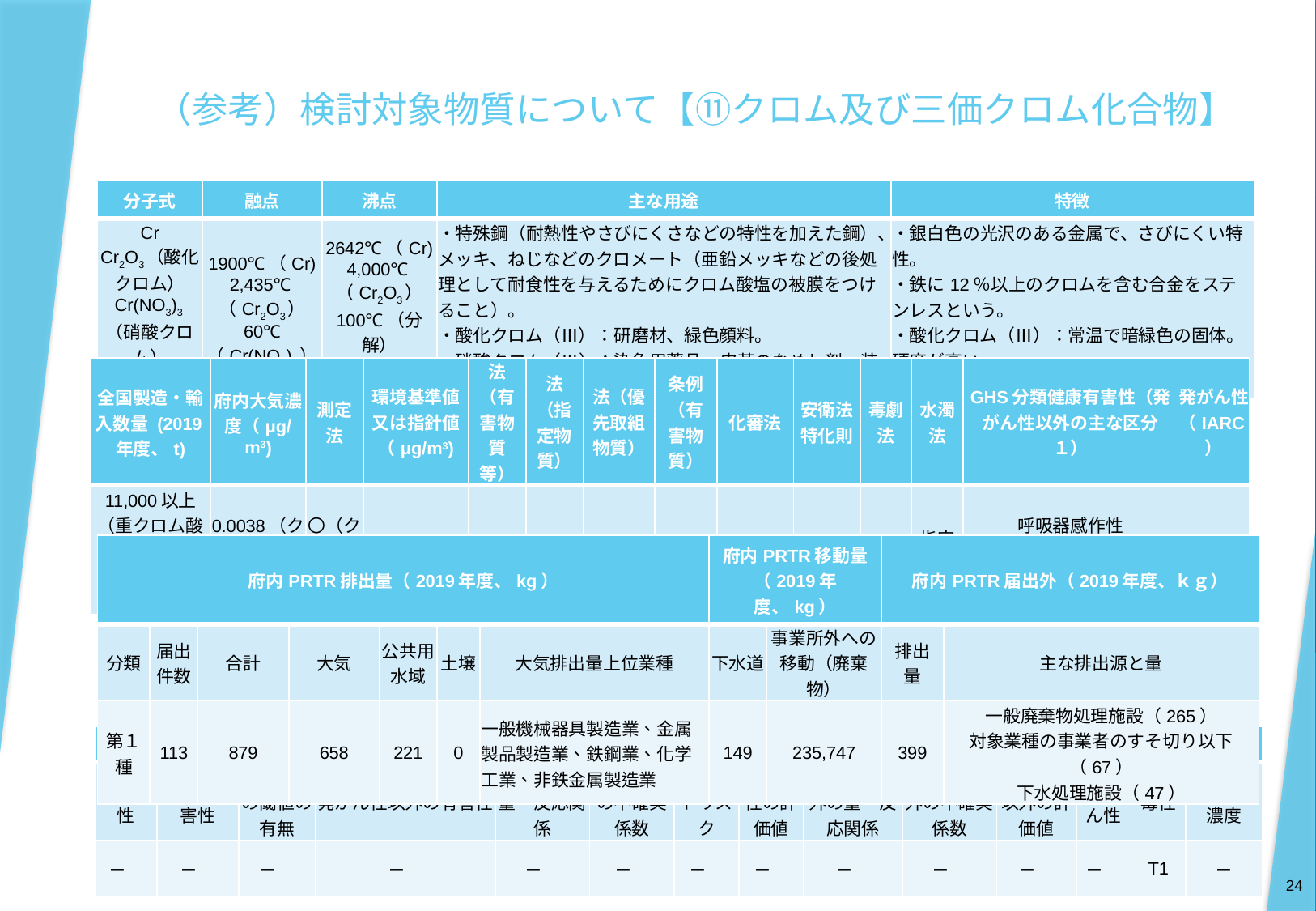

# （参考）検討対象物質について【⑪クロム及び三価クロム化合物】
| 分子式 | 融点 | 沸点 | 主な用途 | 特徴 |
| --- | --- | --- | --- | --- |
| Cr Cr2O3（酸化クロム） Cr(NO3)3（硝酸クロム） 等 | 1900℃（Cr) 2,435℃（Cr2O3） 60℃ （Cr(NO3)3） | 2642℃（Cr) 4,000℃（Cr2O3） 100℃（分解）（Cr(NO3)3） | ・特殊鋼（耐熱性やさびにくさなどの特性を加えた鋼）、メッキ、ねじなどのクロメート（亜鉛メッキなどの後処理として耐食性を与えるためにクロム酸塩の被膜をつけること）。 ・酸化クロム（Ⅲ）：研磨材、緑色顔料。 ・硝酸クロム（Ⅲ）：染色用薬品、皮革のなめし剤、装飾クロムメッキ。 | ・銀白色の光沢のある金属で、さびにくい特性。 ・鉄に12％以上のクロムを含む合金をステンレスという。 ・酸化クロム（Ⅲ）：常温で暗緑色の固体。硬度が高い。 ・硝酸クロム（Ⅲ）：紫色の固体。 |
| 全国製造・輸入数量 (2019年度、t) | 府内大気濃度（μg/m3) | 測定法 | 環境基準値又は指針値（μg/m3) | 法（有害物質等） | 法（指定物質） | 法（優先取組物質） | 条例（有害物質） | 化審法 | 安衛法 特化則 | 毒劇法 | 水濁法 | GHS分類健康有害性（発がん性以外の主な区分１） | 発がん性 （IARC） |
| --- | --- | --- | --- | --- | --- | --- | --- | --- | --- | --- | --- | --- | --- |
| 11,000以上（重クロム酸ナトリウム、酸化クロム等） | 0.0038（クロム化合物） | 〇（クロム化合物） | － | － | － | 〇 | － | － | － | － | 指定物質 | 呼吸器感作性 皮膚感作性 特定標的臓器毒性 | 3 |

| 府内PRTR排出量（2019年度、kg） |  |  |  |  |  |  | 府内PRTR移動量（2019年度、kg） |  | 府内PRTR届出外（2019年度、ｋｇ） |  |
| --- | --- | --- | --- | --- | --- | --- | --- | --- | --- | --- |
| 分類 | 届出件数 | 合計 | 大気 | 公共用水域 | 土壌 | 大気排出量上位業種 | 下水道 | 事業所外への移動（廃棄物） | 排出量 | 主な排出源と量 |
| 第１種 | 113 | 879 | 658 | 221 | 0 | 一般機械器具製造業、金属製品製造業、鉄鋼業、化学工業、非鉄金属製造業 | 149 | 235,747 | 399 | 一般廃棄物処理施設（265） 対象業種の事業者のすそ切り以下（67） 下水処理施設（47） |
| 中央環境審議会での検討 |  |  |  |  |  |  |  |  |  |  | 条例制定時の検討 |  |  |
| --- | --- | --- | --- | --- | --- | --- | --- | --- | --- | --- | --- | --- | --- |
| 発がん性 | 遺伝子障害性 | 発がん性の閾値の有無 | 発がん性以外の有害性 | 発がん性の量ー反応関係 | 発がん性の不確実係数 | ユニットリスク | 発がん性の評価値 | 発がん性以外の量ー反応関係 | 発がん性以外の不確実係数 | 発がん性以外の評価値 | 発がん性 | 毒性 | 想定環境濃度 |
| － | － | － | － | － | － | － | － | － | － | － | － | T1 | － |
24